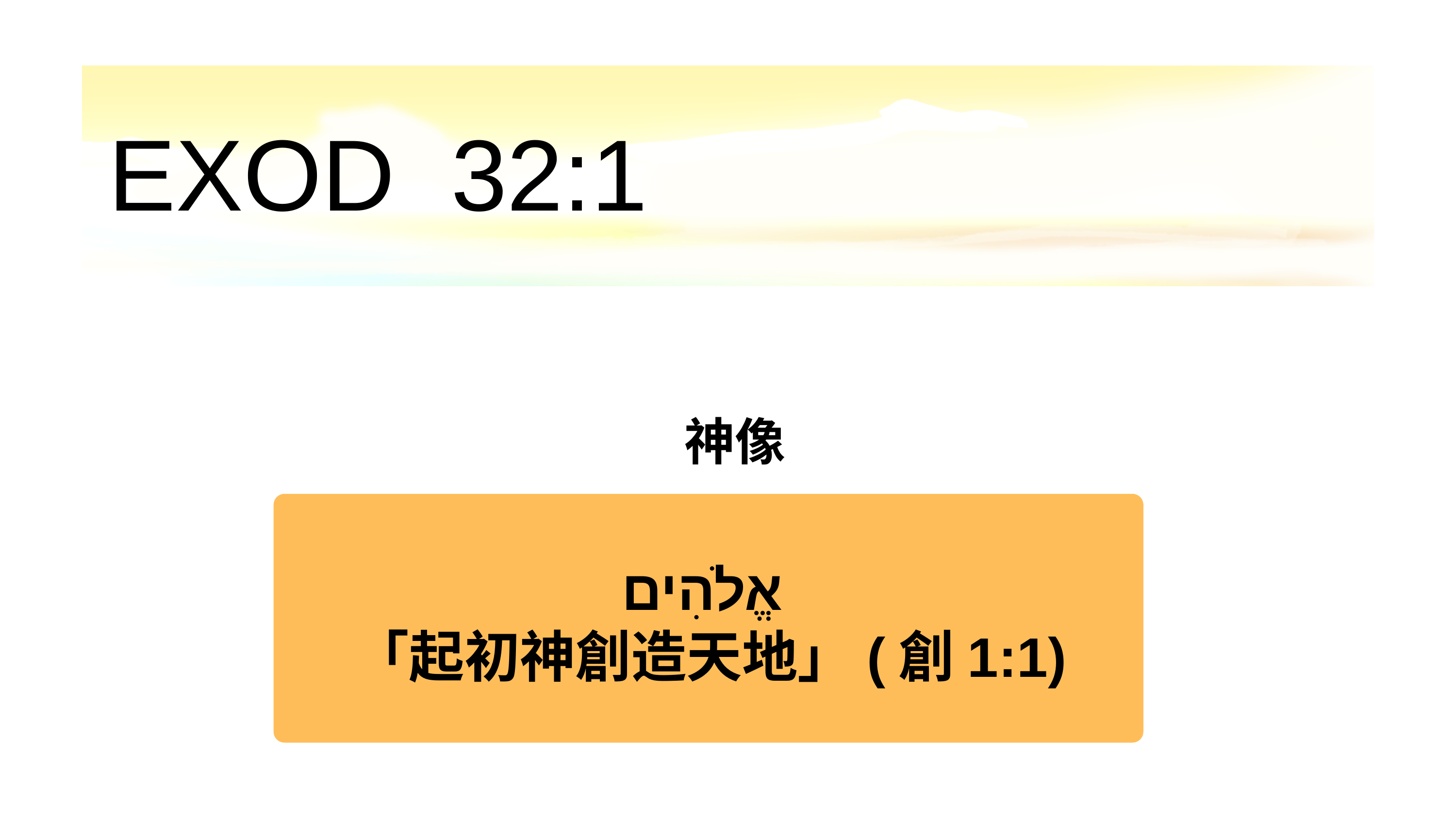

EXOD  32:1
百姓見摩西遲延不下山，就大家聚集到亞倫那裏，對他說：「起來！為我們做神像，可以在我們前面引路；因為領我們出埃及地的那個摩西，我們不知道他遭了甚麼事。」

אֱלֹהִים
「起初神創造天地」(創1:1)